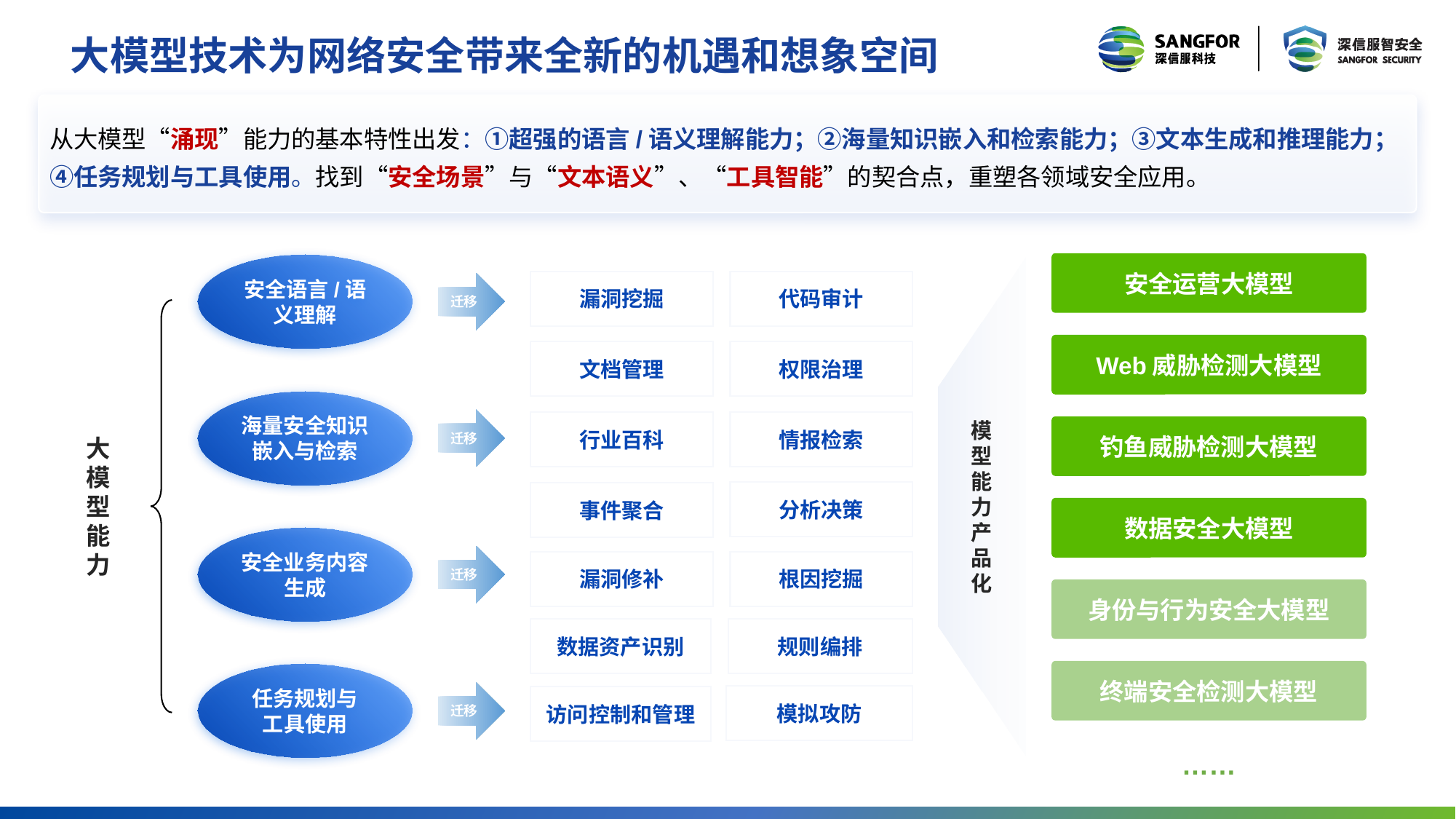

大模型技术为网络安全带来全新的机遇和想象空间

从大模型“涌现”能力的基本特性出发：①超强的语言/语义理解能力；②海量知识嵌入和检索能力；③文本生成和推理能力；④任务规划与工具使用。找到“安全场景”与“文本语义”、“工具智能”的契合点，重塑各领域安全应用。
安全运营大模型
Web威胁检测大模型
钓鱼威胁检测大模型
数据安全大模型
身份与行为安全大模型
终端安全检测大模型
……
安全语言/语义理解
海量安全知识嵌入与检索
安全业务内容生成
任务规划与
工具使用
模型能力产品化

漏洞挖掘
代码审计
权限治理
文档管理
情报检索
行业百科
分析决策
事件聚合
漏洞修补
根因挖掘
数据资产识别
规则编排
模拟攻防
访问控制和管理
迁移
迁移
迁移
迁移

大模型能力